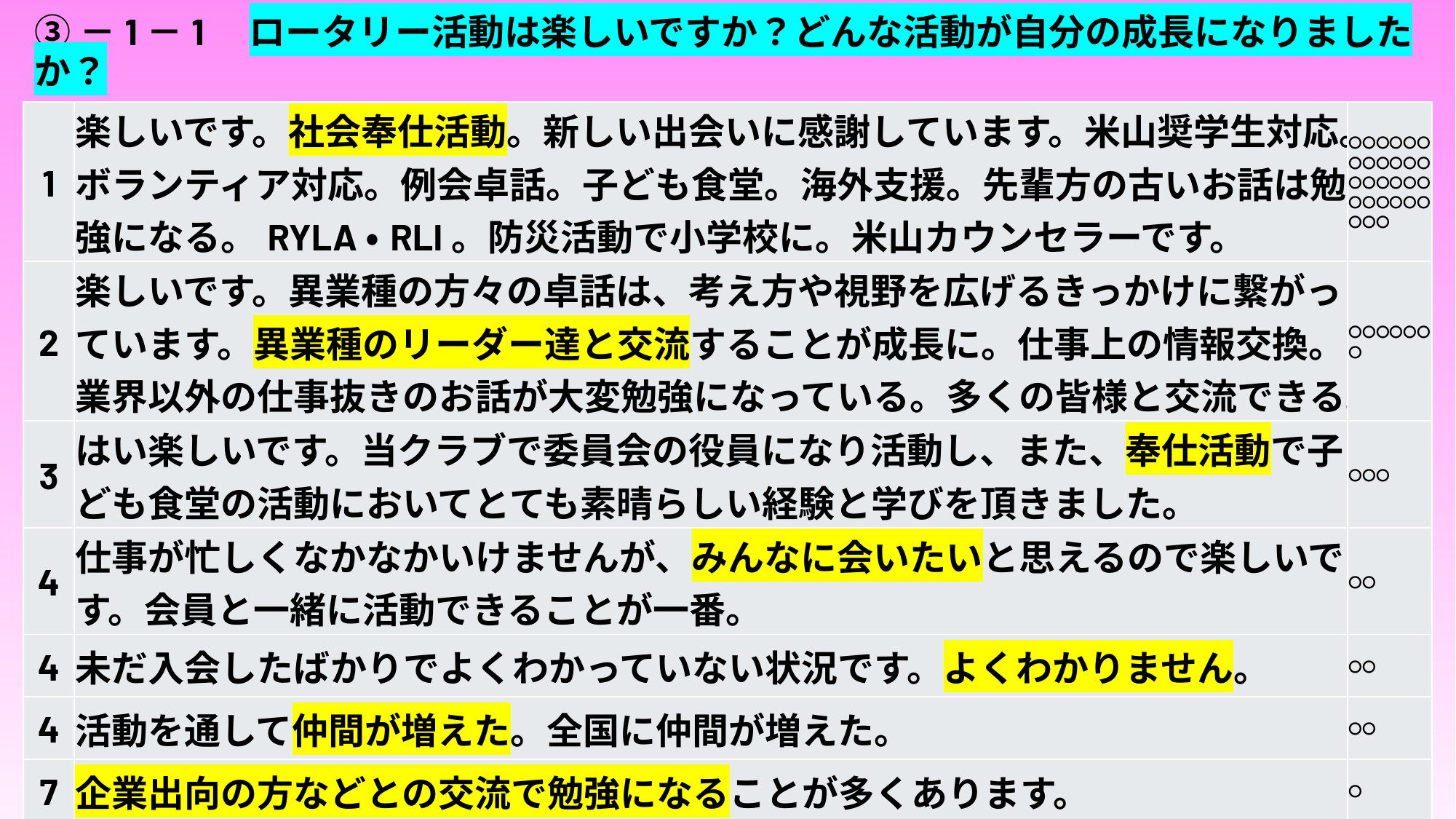

# ③－1－1　ロータリー活動は楽しいですか？どんな活動が自分の成長になりましたか？
| 1 | 楽しいです。社会奉仕活動。新しい出会いに感謝しています。米山奨学生対応。ボランティア対応。例会卓話。子ども食堂。海外支援。先輩方の古いお話は勉強になる。RYLA・RLI。防災活動で小学校に。米山カウンセラーです。 | 〇〇〇〇〇〇〇〇〇〇〇〇〇〇〇〇〇〇〇〇〇〇〇〇〇〇〇 |
| --- | --- | --- |
| 2 | 楽しいです。異業種の方々の卓話は、考え方や視野を広げるきっかけに繋がっています。異業種のリーダー達と交流することが成長に。仕事上の情報交換。業界以外の仕事抜きのお話が大変勉強になっている。多くの皆様と交流できる。 | 〇〇〇〇〇〇〇 |
| 3 | はい楽しいです。当クラブで委員会の役員になり活動し、また、奉仕活動で子ども食堂の活動においてとても素晴らしい経験と学びを頂きました。 | 〇〇〇 |
| 4 | 仕事が忙しくなかなかいけませんが、みんなに会いたいと思えるので楽しいです。会員と一緒に活動できることが一番。 | 〇〇 |
| 4 | 未だ入会したばかりでよくわかっていない状況です。よくわかりません。 | 〇〇 |
| 4 | 活動を通して仲間が増えた。全国に仲間が増えた。 | 〇〇 |
| 7 | 企業出向の方などとの交流で勉強になることが多くあります。 | 〇 |
| 7 | 楽しいです。会員とのコミュニケーションとクラブ理事・地区役員経験が成長につながったと思います。 | 〇 |